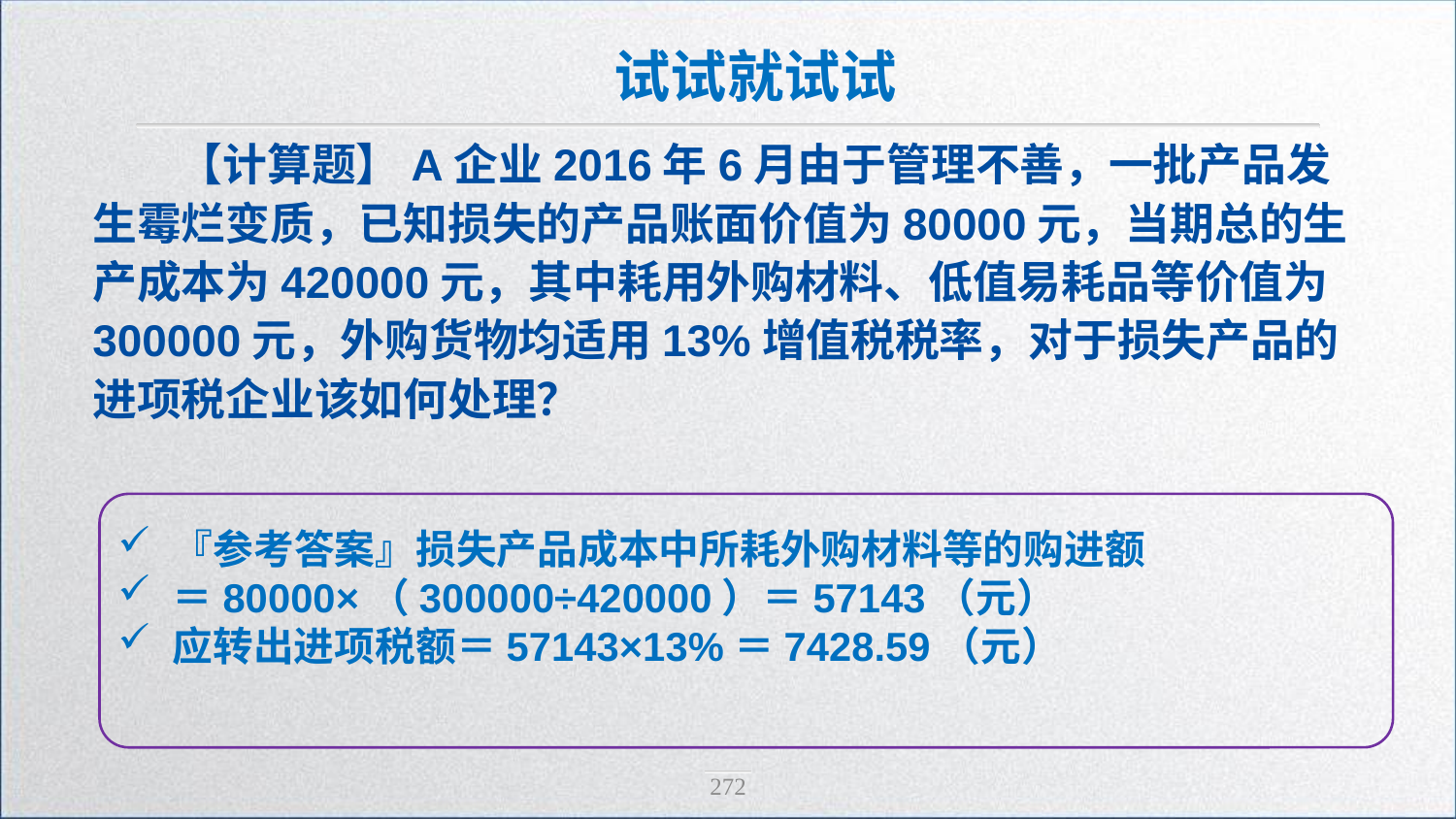

试试就试试
【计算题】A企业2016年6月由于管理不善，一批产品发生霉烂变质，已知损失的产品账面价值为80000元，当期总的生产成本为420000元，其中耗用外购材料、低值易耗品等价值为300000元，外购货物均适用13%增值税税率，对于损失产品的进项税企业该如何处理？

『参考答案』损失产品成本中所耗外购材料等的购进额
＝80000×（300000÷420000）＝57143（元）
应转出进项税额＝57143×13%＝7428.59（元）

272